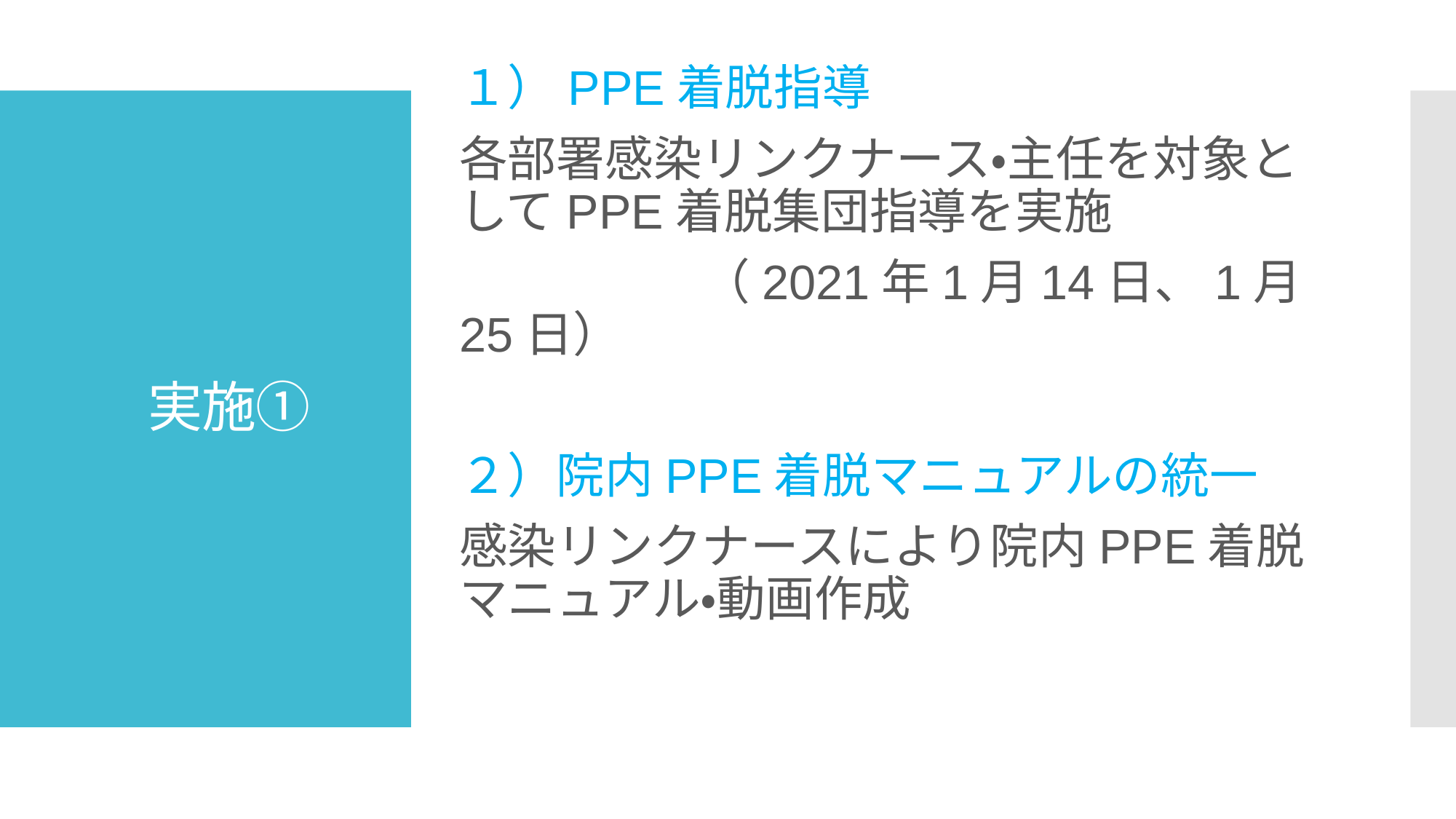

１）PPE着脱指導
各部署感染リンクナース・主任を対象としてPPE着脱集団指導を実施
　　　　　（2021年1月14日、1月25日）

２）院内PPE着脱マニュアルの統一
感染リンクナースにより院内PPE着脱マニュアル・動画作成

# 実施①